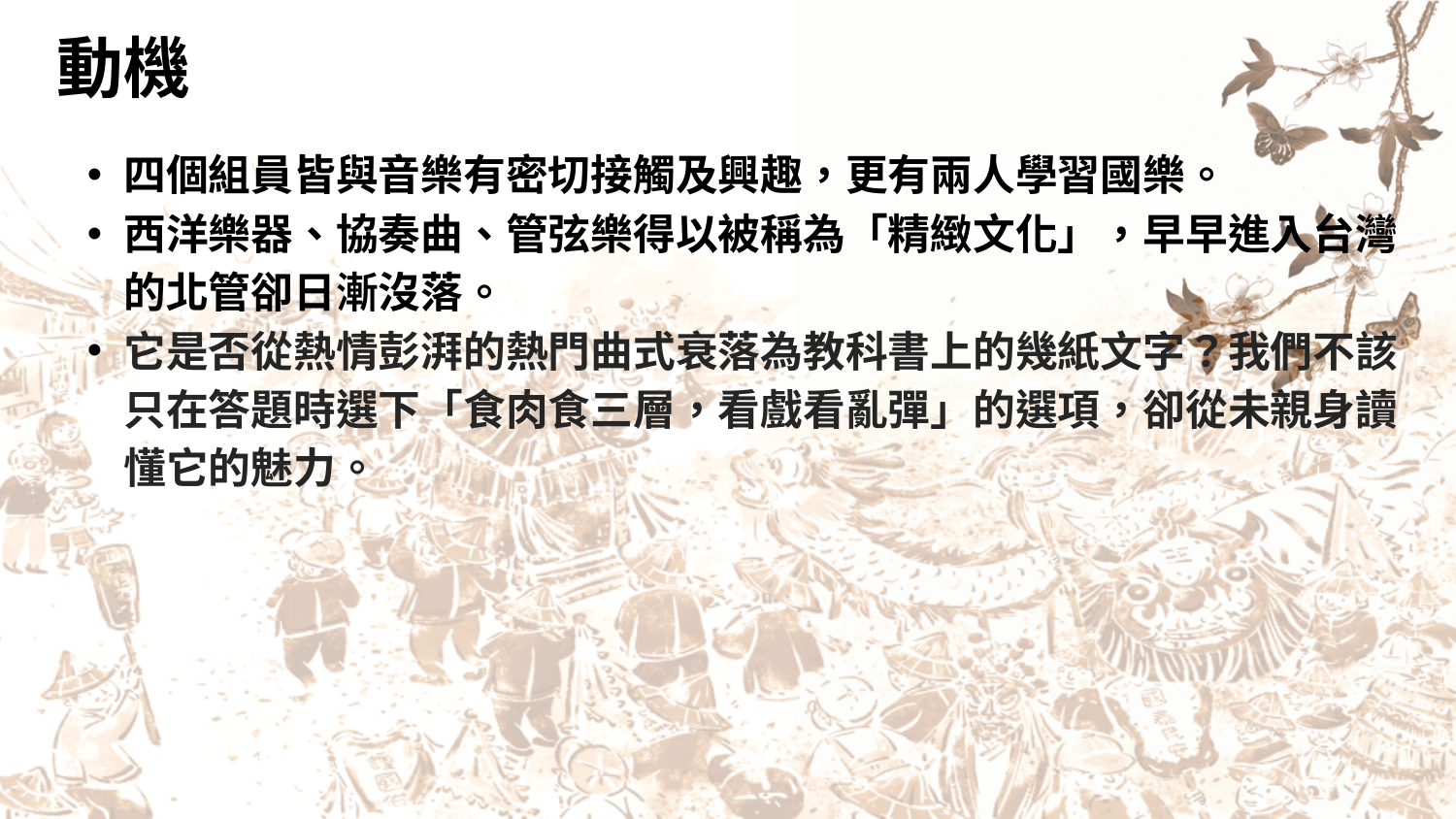

# 動機
四個組員皆與音樂有密切接觸及興趣，更有兩人學習國樂。
西洋樂器、協奏曲、管弦樂得以被稱為「精緻文化」，早早進入台灣的北管卻日漸沒落。
它是否從熱情彭湃的熱門曲式衰落為教科書上的幾紙文字？我們不該只在答題時選下「食肉食三層，看戲看亂彈」的選項，卻從未親身讀懂它的魅力。